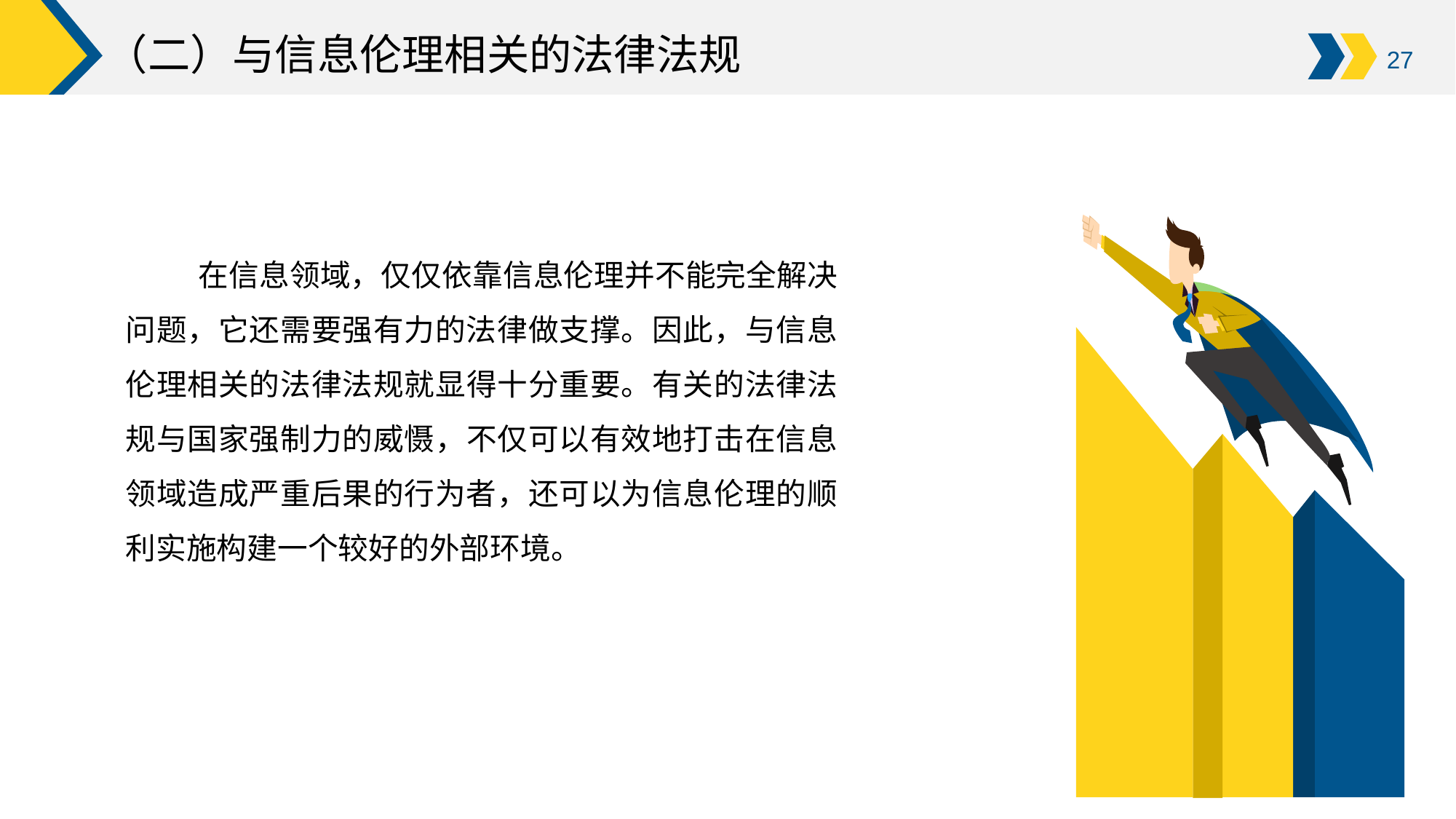

# （二）与信息伦理相关的法律法规
1．公式的使用

在信息领域，仅仅依靠信息伦理并不能完全解决问题，它还需要强有力的法律做支撑。因此，与信息伦理相关的法律法规就显得十分重要。有关的法律法规与国家强制力的威慑，不仅可以有效地打击在信息领域造成严重后果的行为者，还可以为信息伦理的顺利实施构建一个较好的外部环境。